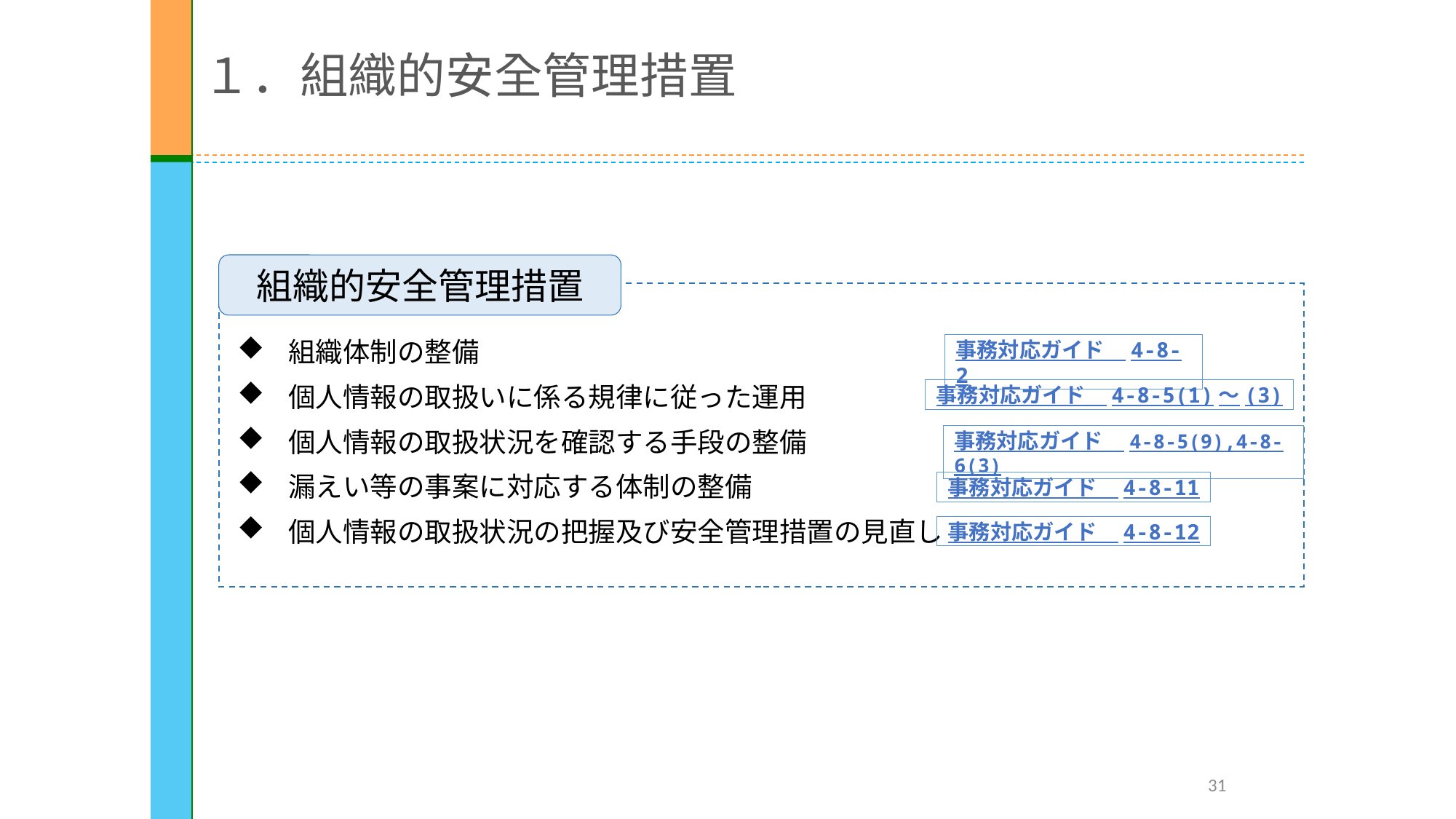

１．組織的安全管理措置

組織的安全管理措置
組織体制の整備
個人情報の取扱いに係る規律に従った運用
個人情報の取扱状況を確認する手段の整備
漏えい等の事案に対応する体制の整備
個人情報の取扱状況の把握及び安全管理措置の見直し

事務対応ガイド　4-8-2
事務対応ガイド　4-8-5(1)～(3)
事務対応ガイド　4-8-5(9),4-8-6(3)
事務対応ガイド　4-8-11
事務対応ガイド　4-8-12
31